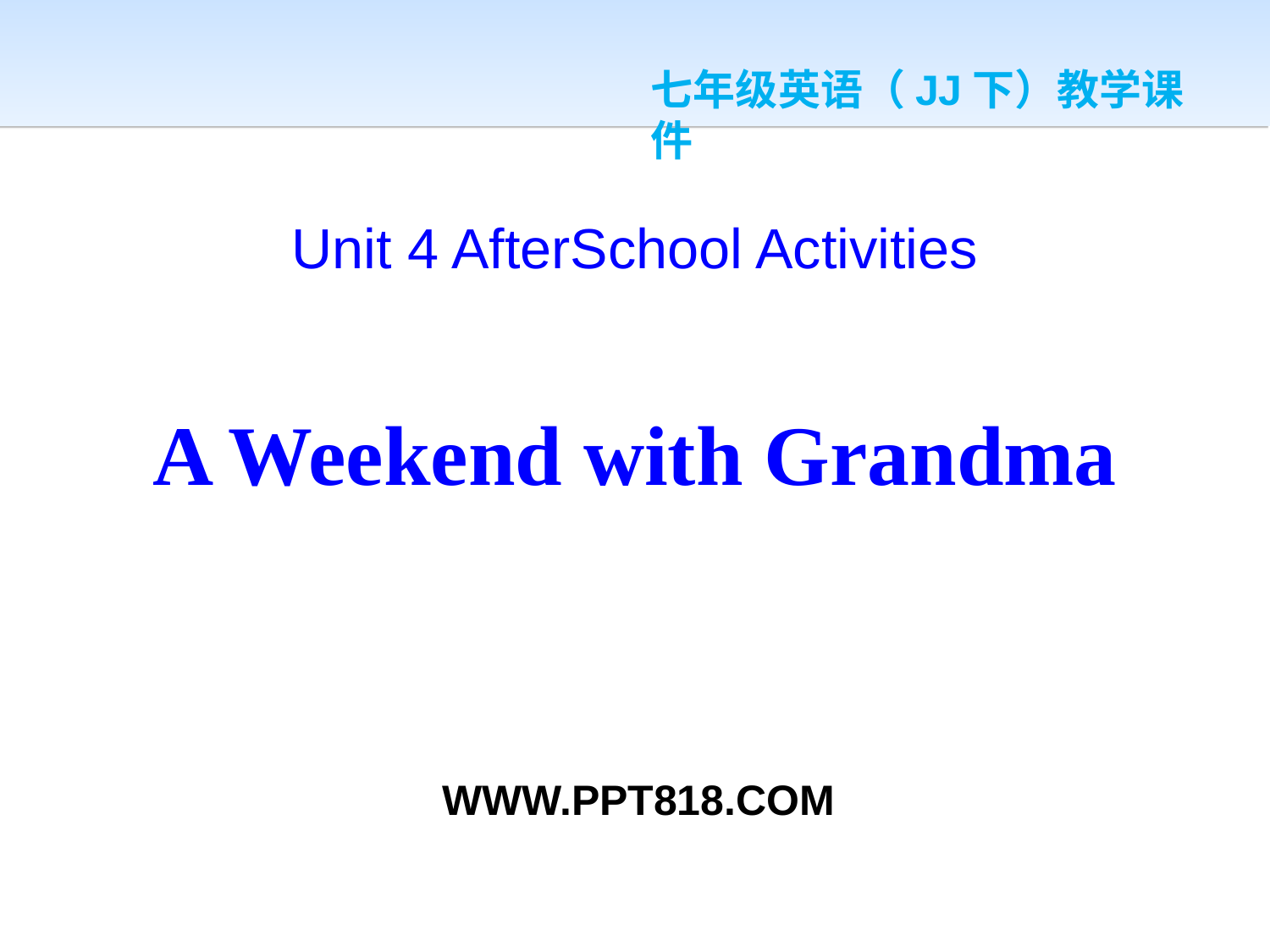

七年级英语（JJ下）教学课件
Unit 4 After­School Activities
A Weekend with Grandma
WWW.PPT818.COM